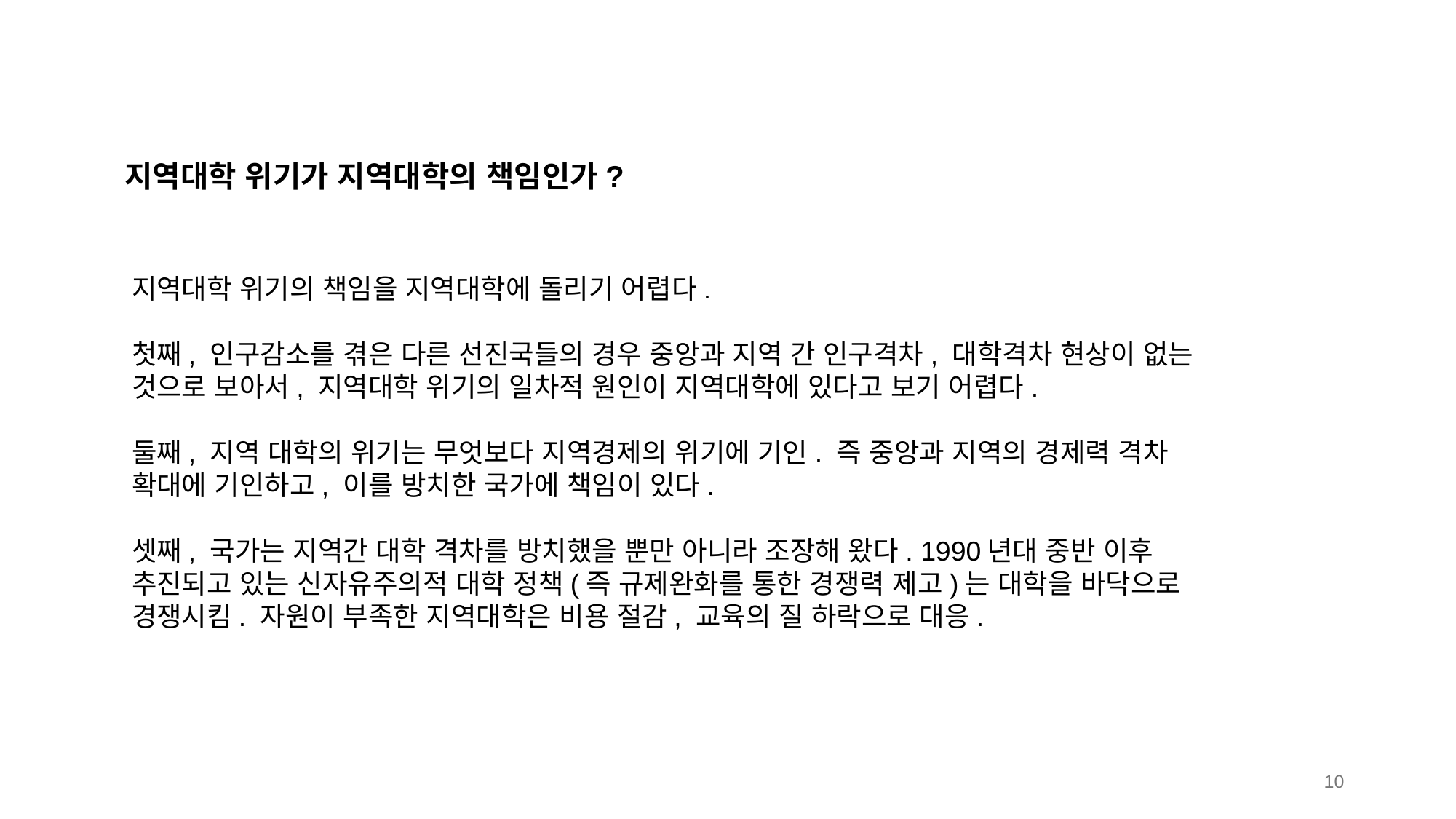

# 지역대학 위기가 지역대학의 책임인가?
지역대학 위기의 책임을 지역대학에 돌리기 어렵다.

첫째, 인구감소를 겪은 다른 선진국들의 경우 중앙과 지역 간 인구격차, 대학격차 현상이 없는 것으로 보아서, 지역대학 위기의 일차적 원인이 지역대학에 있다고 보기 어렵다.

둘째, 지역 대학의 위기는 무엇보다 지역경제의 위기에 기인. 즉 중앙과 지역의 경제력 격차 확대에 기인하고, 이를 방치한 국가에 책임이 있다.

셋째, 국가는 지역간 대학 격차를 방치했을 뿐만 아니라 조장해 왔다. 1990년대 중반 이후 추진되고 있는 신자유주의적 대학 정책(즉 규제완화를 통한 경쟁력 제고)는 대학을 바닥으로 경쟁시킴. 자원이 부족한 지역대학은 비용 절감, 교육의 질 하락으로 대응.

10